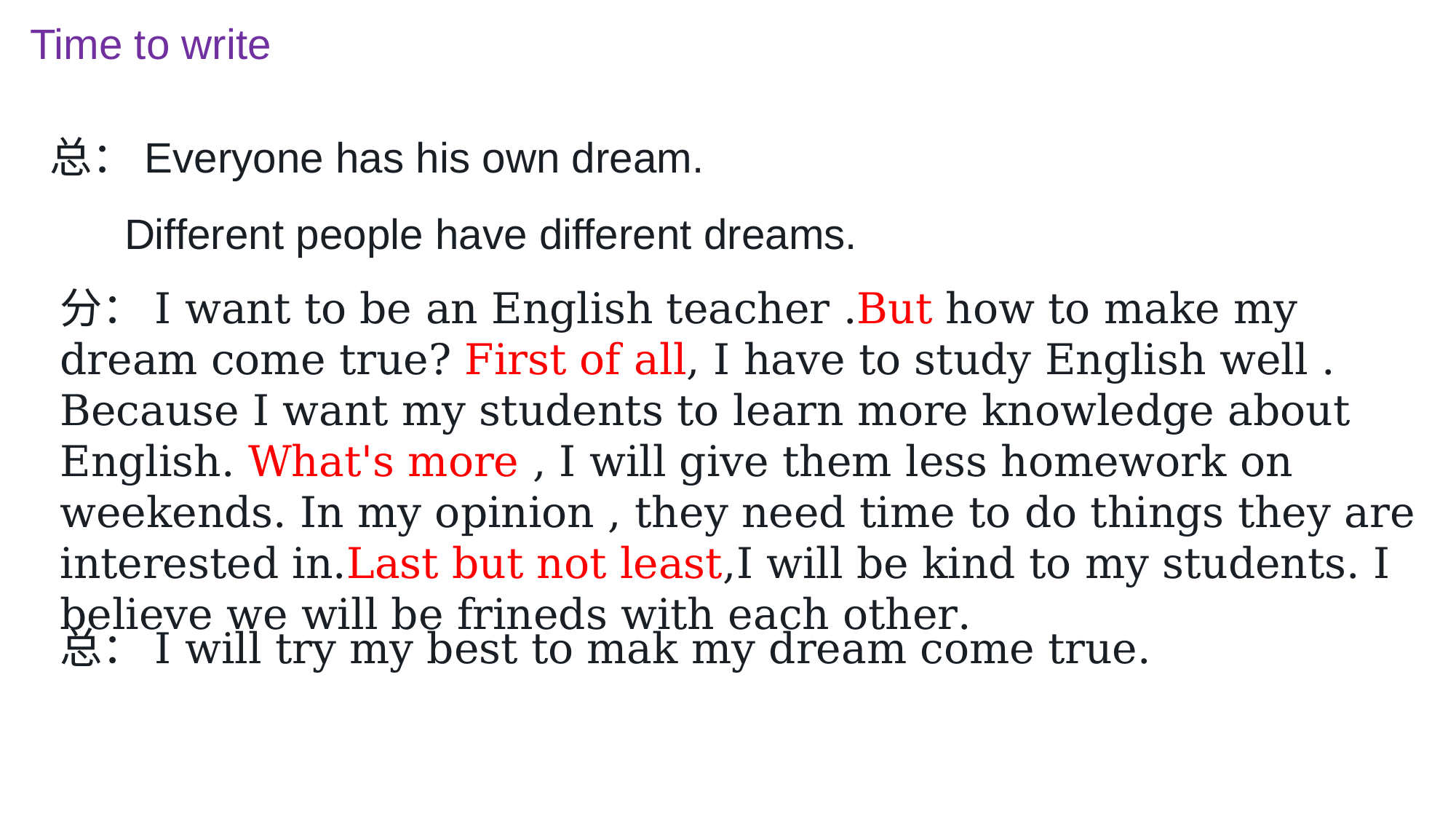

Time to write
 总：Everyone has his own dream.
        Different people have different dreams.
分：I want to be an English teacher .But how to make my dream come true? First of all, I have to study English well . Because I want my students to learn more knowledge about English. What's more , I will give them less homework on weekends. In my opinion , they need time to do things they are interested in.Last but not least,I will be kind to my students. I believe we will be frineds with each other.

总：I will try my best to mak my dream come true.